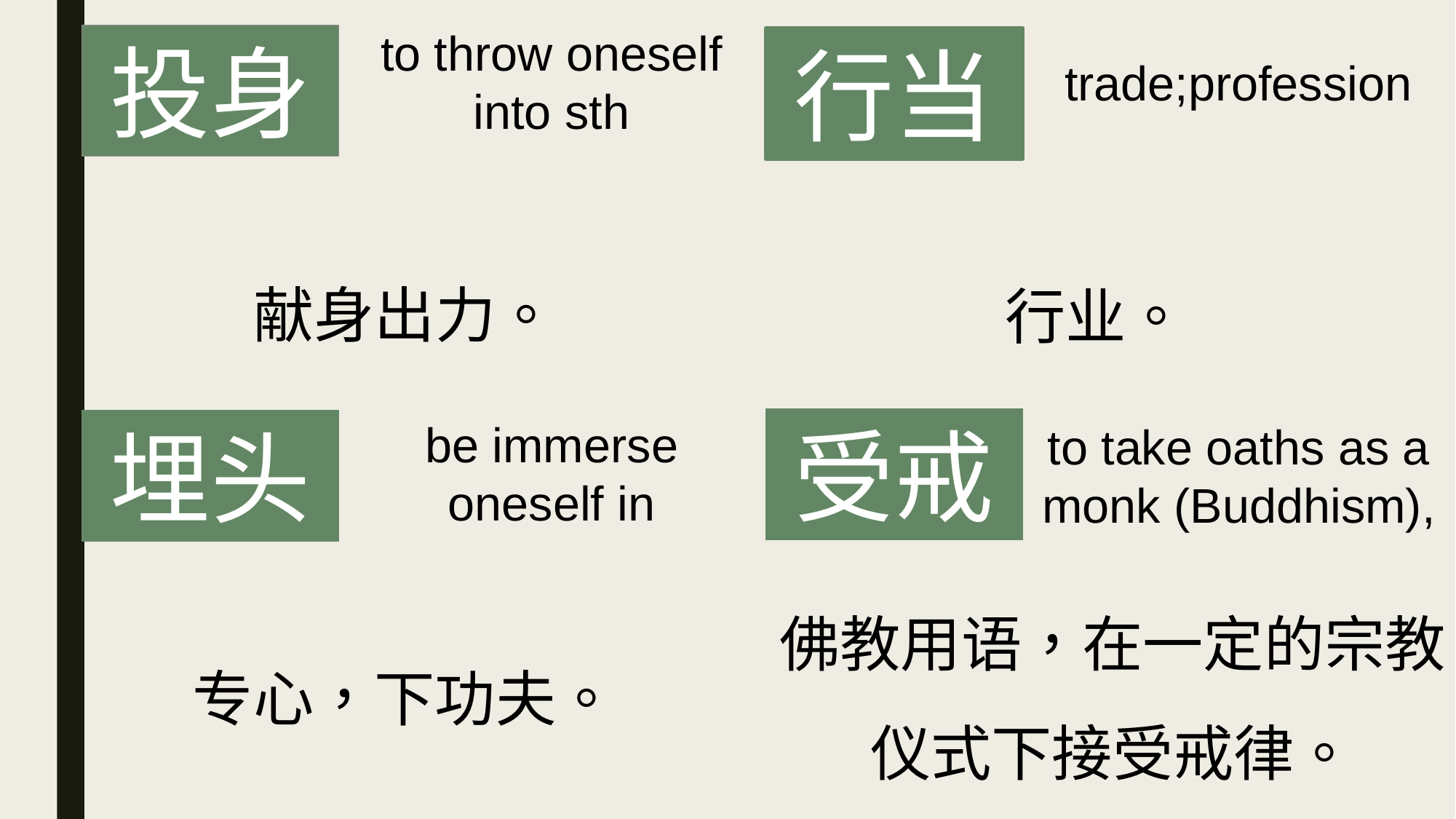

to throw oneself into sth
投身
行当
trade;profession
献身出力。
行业。
受戒
be immerse oneself in
埋头
to take oaths as a monk (Buddhism)​,
佛教用语，在一定的宗教仪式下接受戒律。
专心，下功夫。